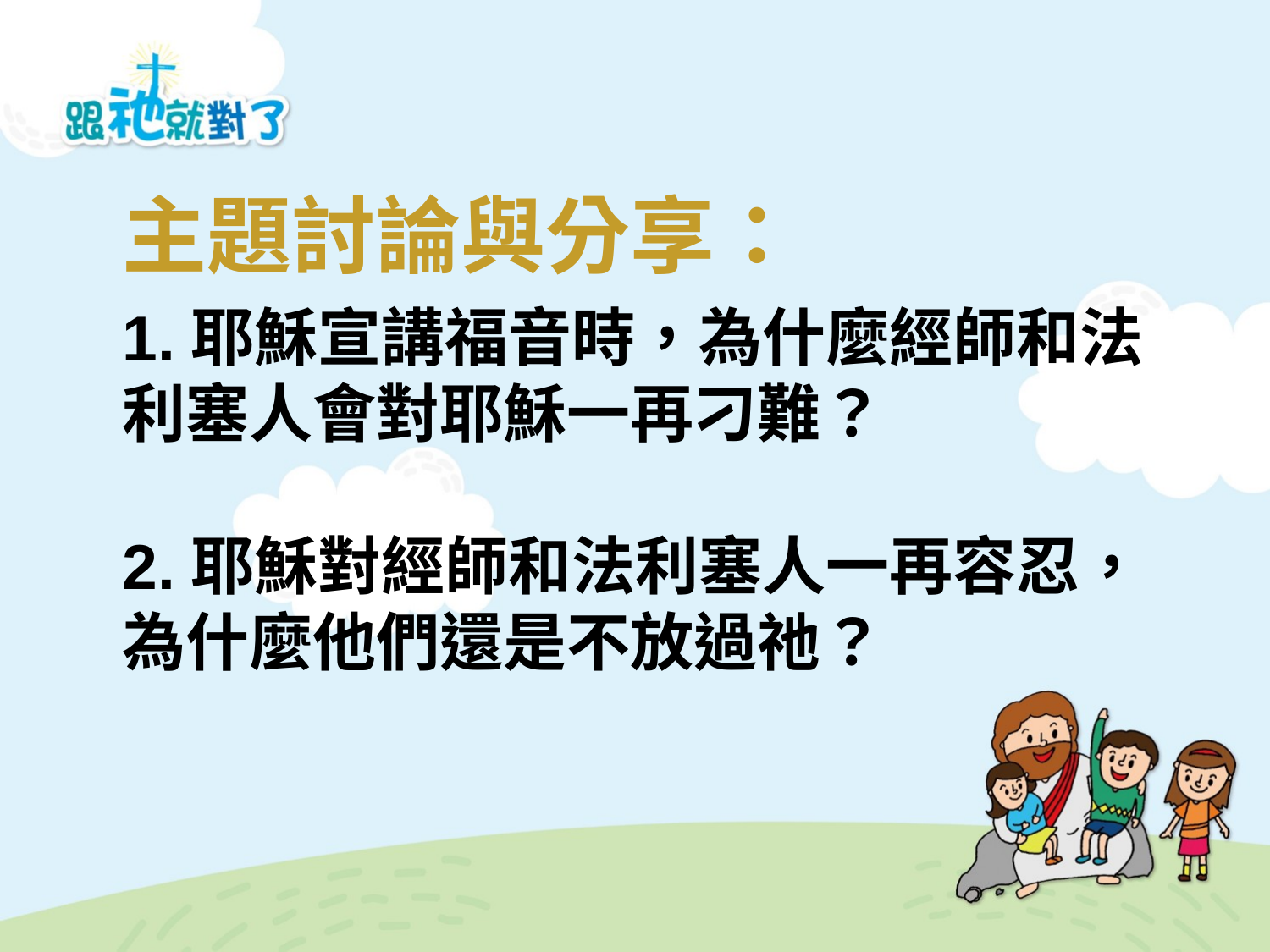

主題討論與分享：
1.耶穌宣講福音時，為什麼經師和法利塞人會對耶穌一再刁難？

2.耶穌對經師和法利塞人一再容忍，為什麼他們還是不放過祂？